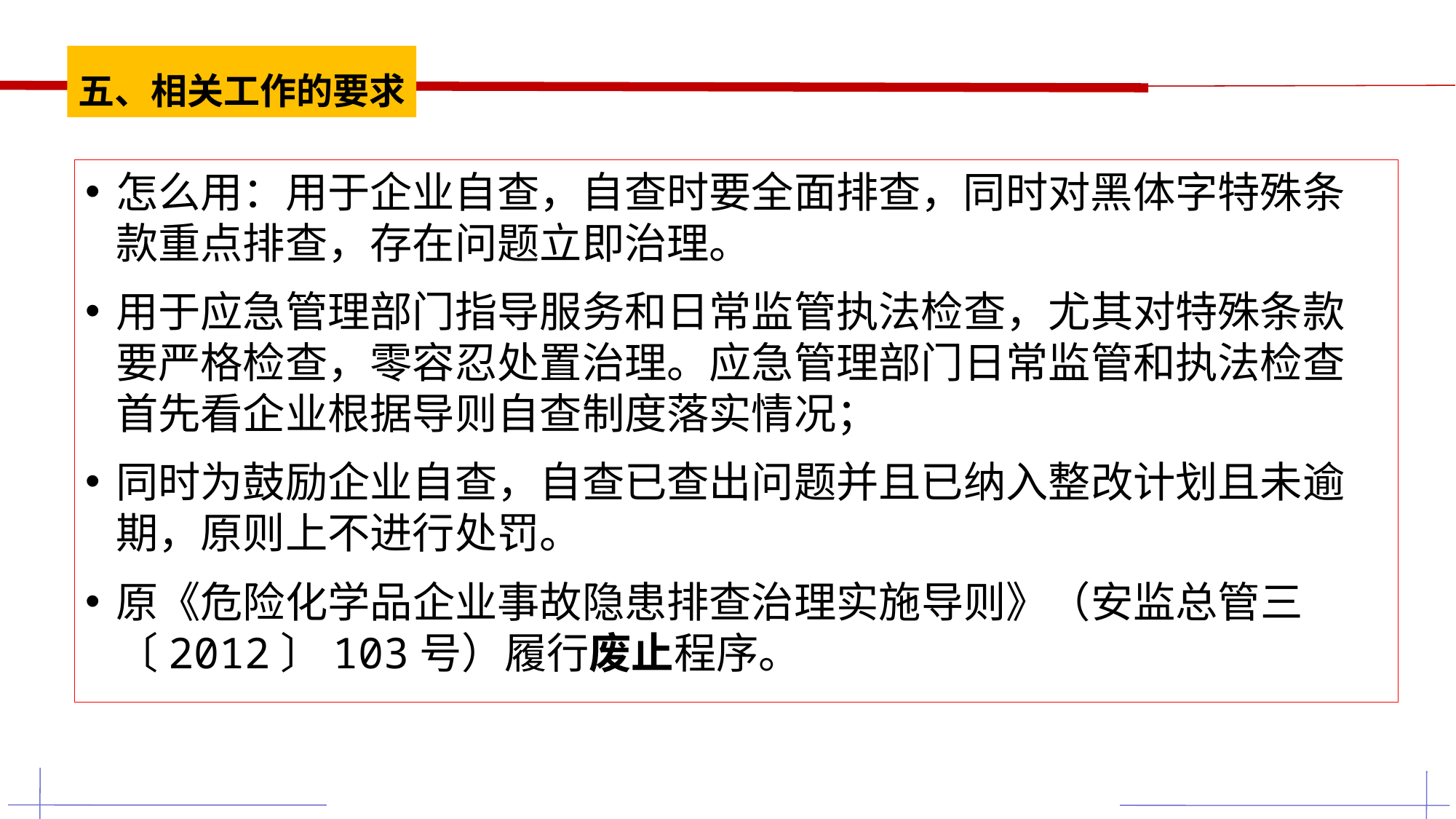

五、相关工作的要求
怎么用：用于企业自查，自查时要全面排查，同时对黑体字特殊条款重点排查，存在问题立即治理。
用于应急管理部门指导服务和日常监管执法检查，尤其对特殊条款要严格检查，零容忍处置治理。应急管理部门日常监管和执法检查首先看企业根据导则自查制度落实情况；
同时为鼓励企业自查，自查已查出问题并且已纳入整改计划且未逾期，原则上不进行处罚。
原《危险化学品企业事故隐患排查治理实施导则》（安监总管三〔2012〕103号）履行废止程序。